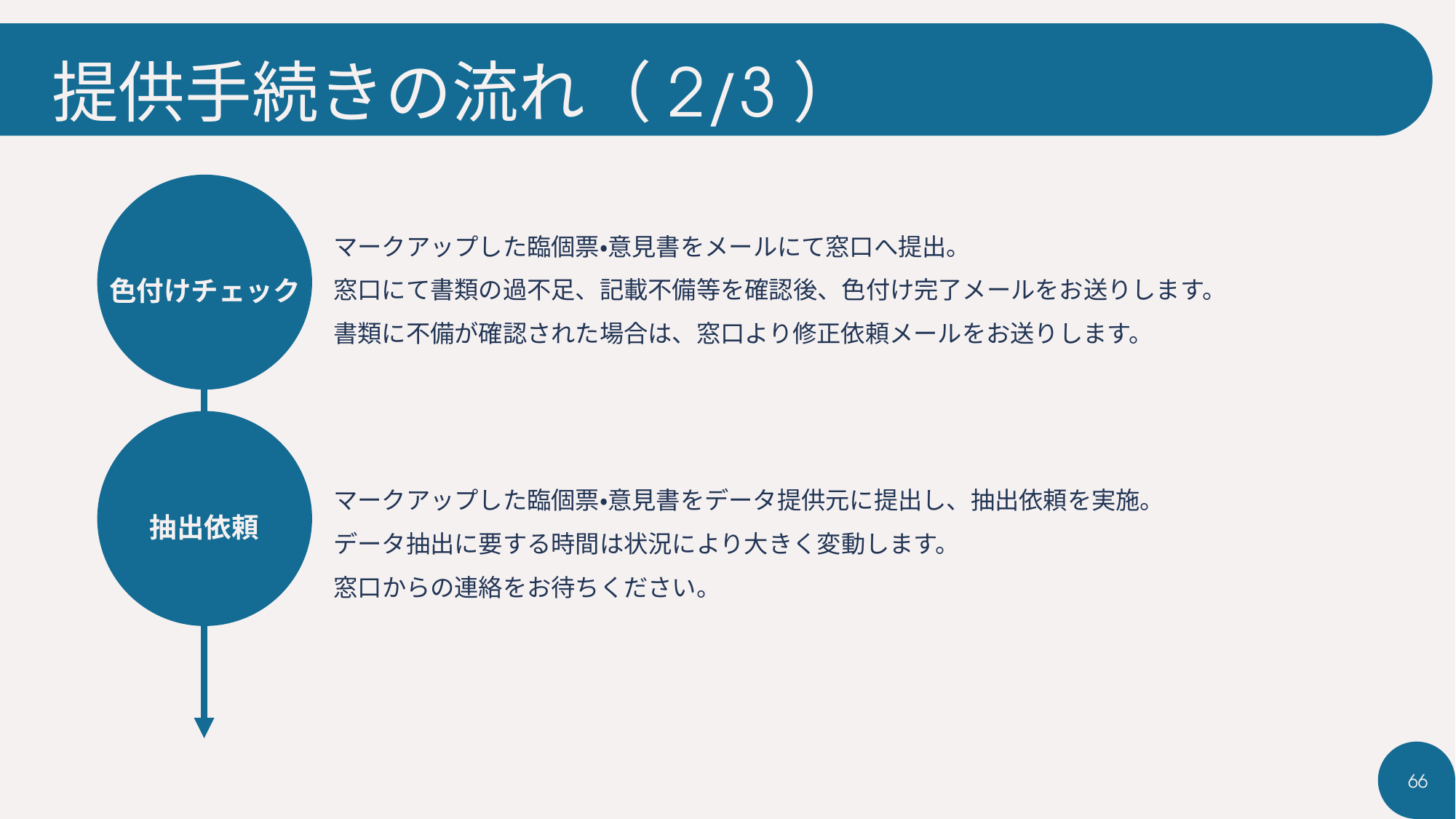

# 提供手続きの流れ（2/3）

マークアップした臨個票・意見書をメールにて窓口へ提出。
窓口にて書類の過不足、記載不備等を確認後、色付け完了メールをお送りします。
書類に不備が確認された場合は、窓口より修正依頼メールをお送りします。
色付けチェック
マークアップした臨個票・意見書をデータ提供元に提出し、抽出依頼を実施。
データ抽出に要する時間は状況により大きく変動します。
窓口からの連絡をお待ちください。

抽出依頼
66